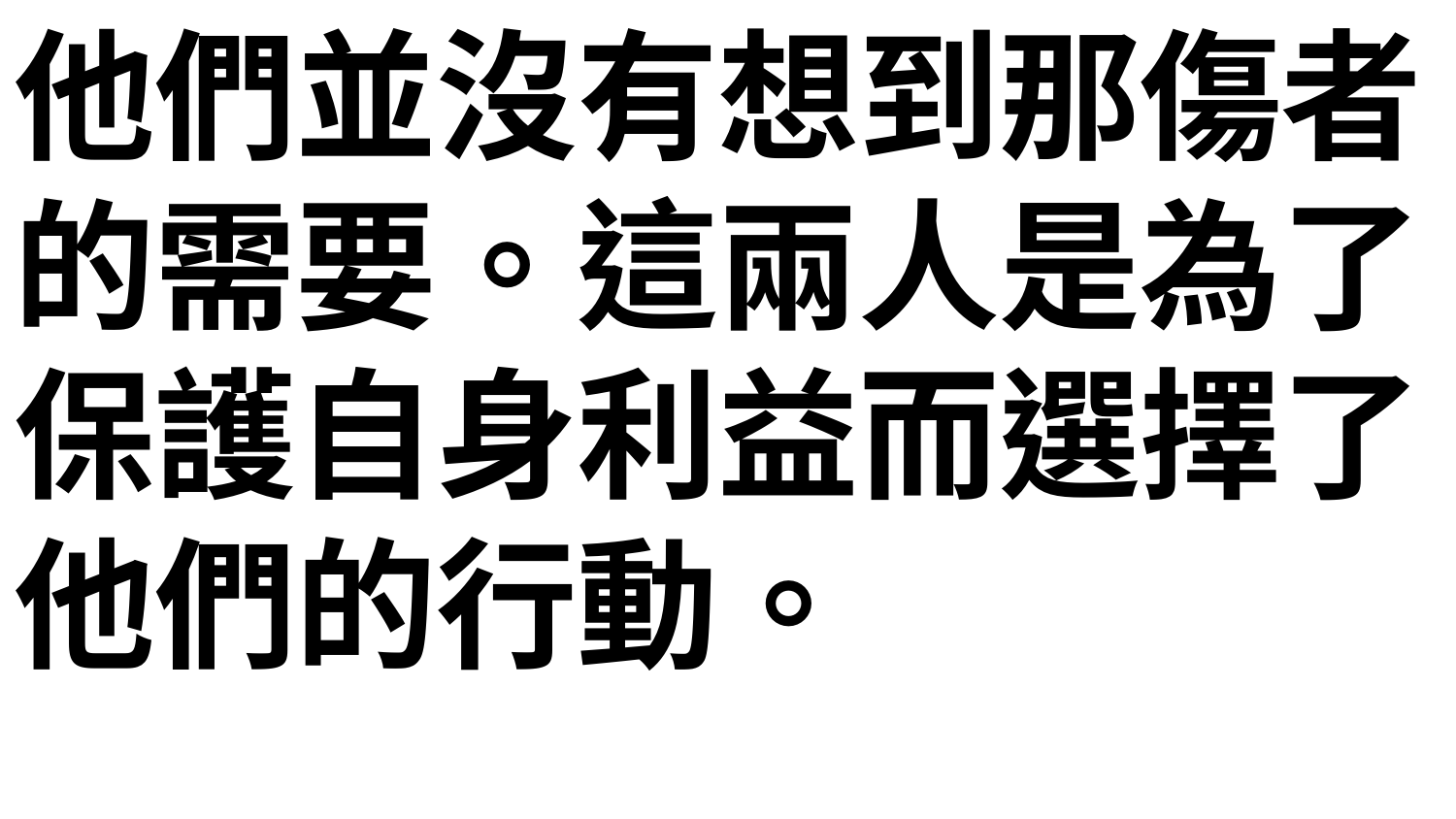

他們並沒有想到那傷者的需要。這兩人是為了保護自身利益而選擇了他們的行動。